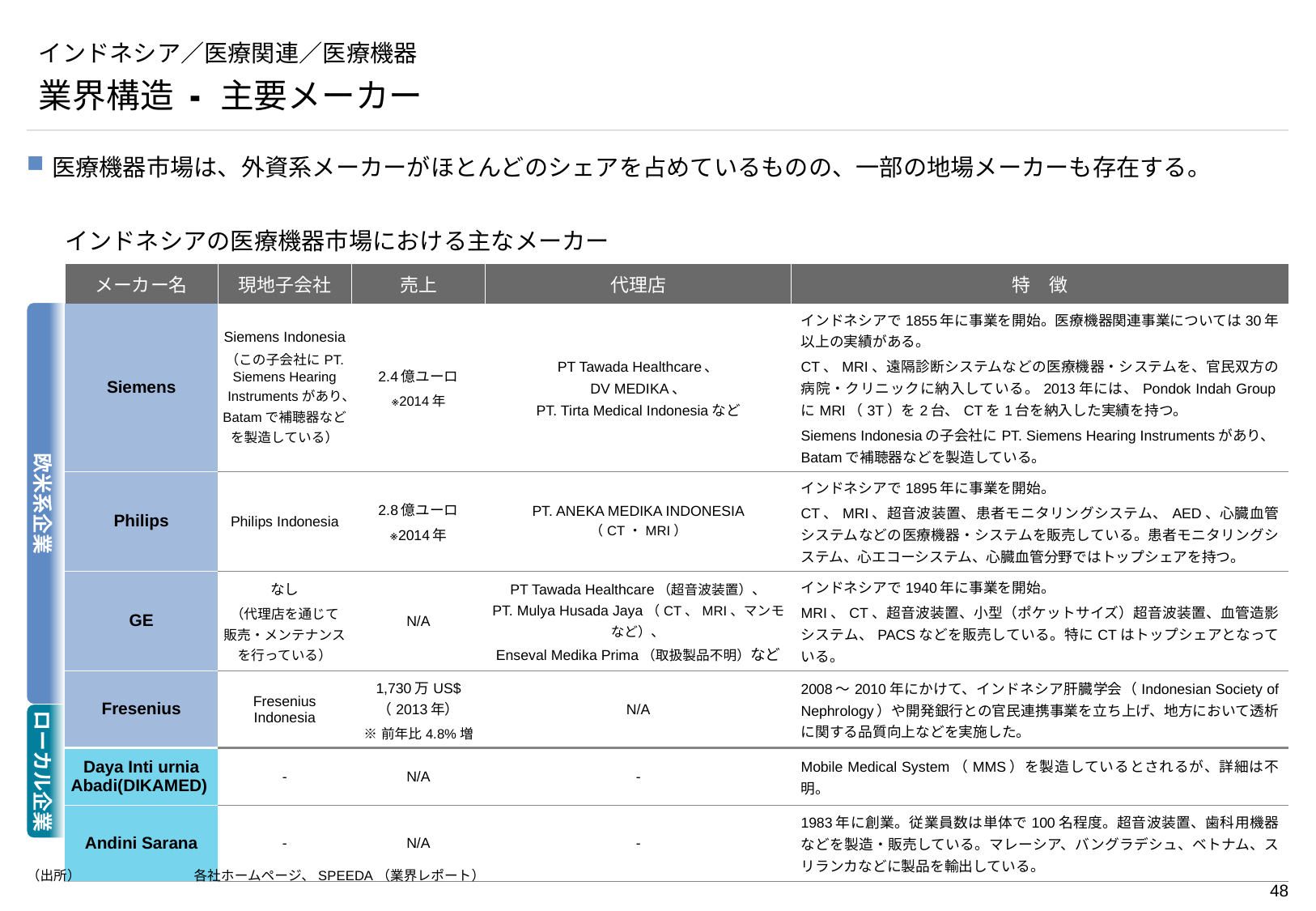

# インドネシア／医療関連／医療機器
業界構造 - 主要メーカー
医療機器市場は、外資系メーカーがほとんどのシェアを占めているものの、一部の地場メーカーも存在する。
インドネシアの医療機器市場における主なメーカー
|  | メーカー名 | 現地子会社 | 売上 | 代理店 | 特　徴 |
| --- | --- | --- | --- | --- | --- |
|  | Siemens | Siemens Indonesia （この子会社にPT. Siemens Hearing Instrumentsがあり、Batamで補聴器などを製造している） | 2.4億ユーロ ※2014年 | PT Tawada Healthcare、 DV MEDIKA、 PT. Tirta Medical Indonesiaなど | インドネシアで1855年に事業を開始。医療機器関連事業については30年以上の実績がある。 CT、MRI、遠隔診断システムなどの医療機器・システムを、官民双方の病院・クリニックに納入している。2013年には、Pondok Indah GroupにMRI（3T）を2台、CTを1台を納入した実績を持つ。 Siemens Indonesiaの子会社にPT. Siemens Hearing Instrumentsがあり、Batamで補聴器などを製造している。 |
|  | Philips | Philips Indonesia | 2.8億ユーロ ※2014年 | PT. ANEKA MEDIKA INDONESIA （CT・MRI） | インドネシアで1895年に事業を開始。 CT、MRI、超音波装置、患者モニタリングシステム、AED、心臓血管システムなどの医療機器・システムを販売している。患者モニタリングシステム、心エコーシステム、心臓血管分野ではトップシェアを持つ。 |
|  | GE | なし （代理店を通じて 販売・メンテナンスを行っている） | N/A | PT Tawada Healthcare（超音波装置）、 PT. Mulya Husada Jaya（CT、MRI、マンモなど）、 Enseval Medika Prima（取扱製品不明）など | インドネシアで1940年に事業を開始。 MRI、CT、超音波装置、小型（ポケットサイズ）超音波装置、血管造影システム、PACSなどを販売している。特にCTはトップシェアとなっている。 |
|  | Fresenius | Fresenius Indonesia | 1,730万US$ （2013年） ※前年比4.8%増 | N/A | 2008～2010年にかけて、インドネシア肝臓学会（Indonesian Society of Nephrology）や開発銀行との官民連携事業を立ち上げ、地方において透析に関する品質向上などを実施した。 |
|  | Daya Inti urnia Abadi(DIKAMED) | - | N/A | - | Mobile Medical System（MMS）を製造しているとされるが、詳細は不明。 |
|  | Andini Sarana | - | N/A | - | 1983年に創業。従業員数は単体で100名程度。超音波装置、歯科用機器などを製造・販売している。マレーシア、バングラデシュ、ベトナム、スリランカなどに製品を輸出している。 |
欧米系企業

ローカル企業

（出所）	各社ホームページ、SPEEDA（業界レポート）